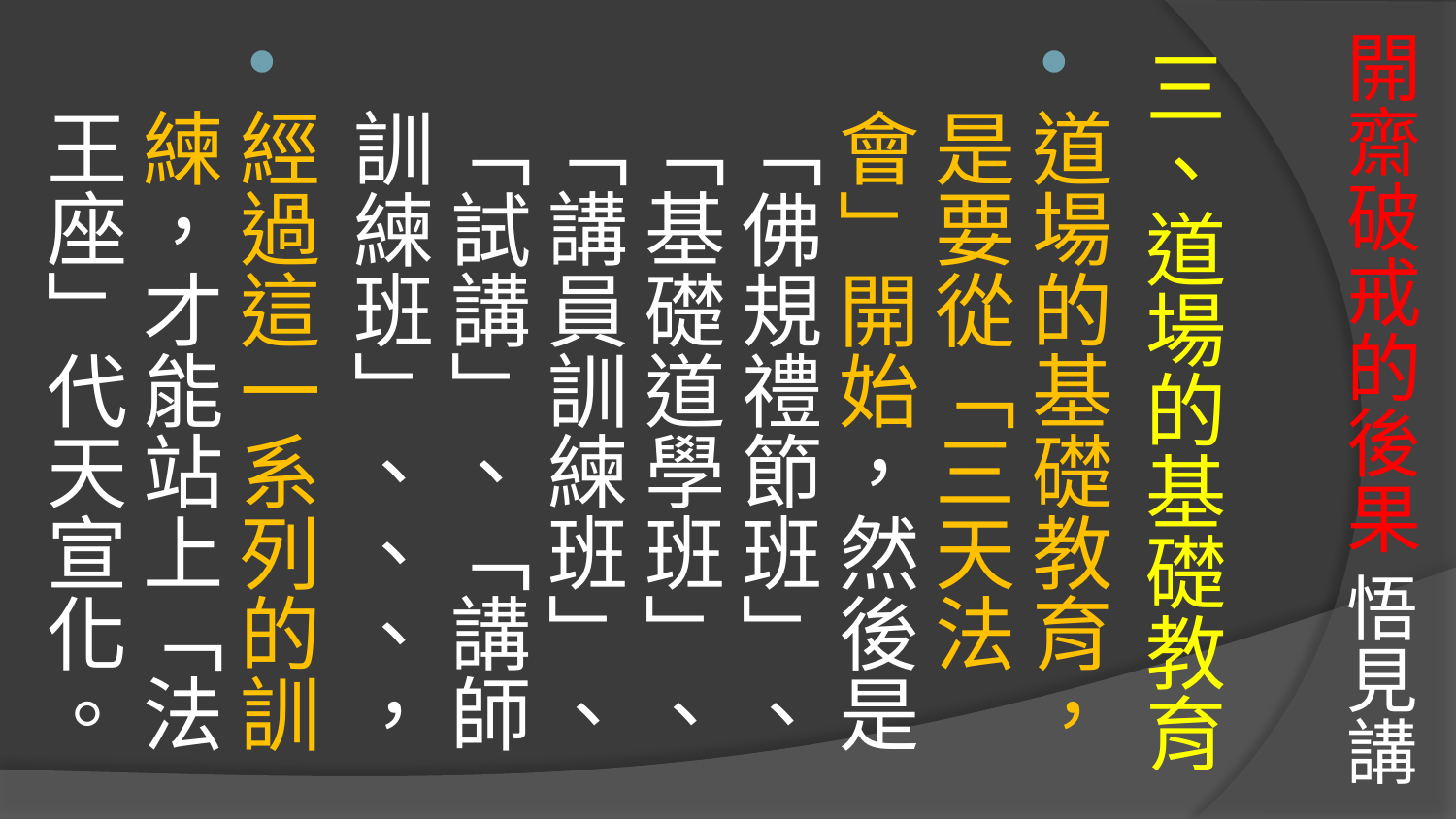

# 開齋破戒的後果 悟見講
三、道場的基礎教育
道場的基礎教育，是要從「三天法會」開始，然後是「佛規禮節班」、「基礎道學班」、「講員訓練班」、「試講」、「講師訓練班」、、、，
經過這一系列的訓練，才能站上「法王座」代天宣化。